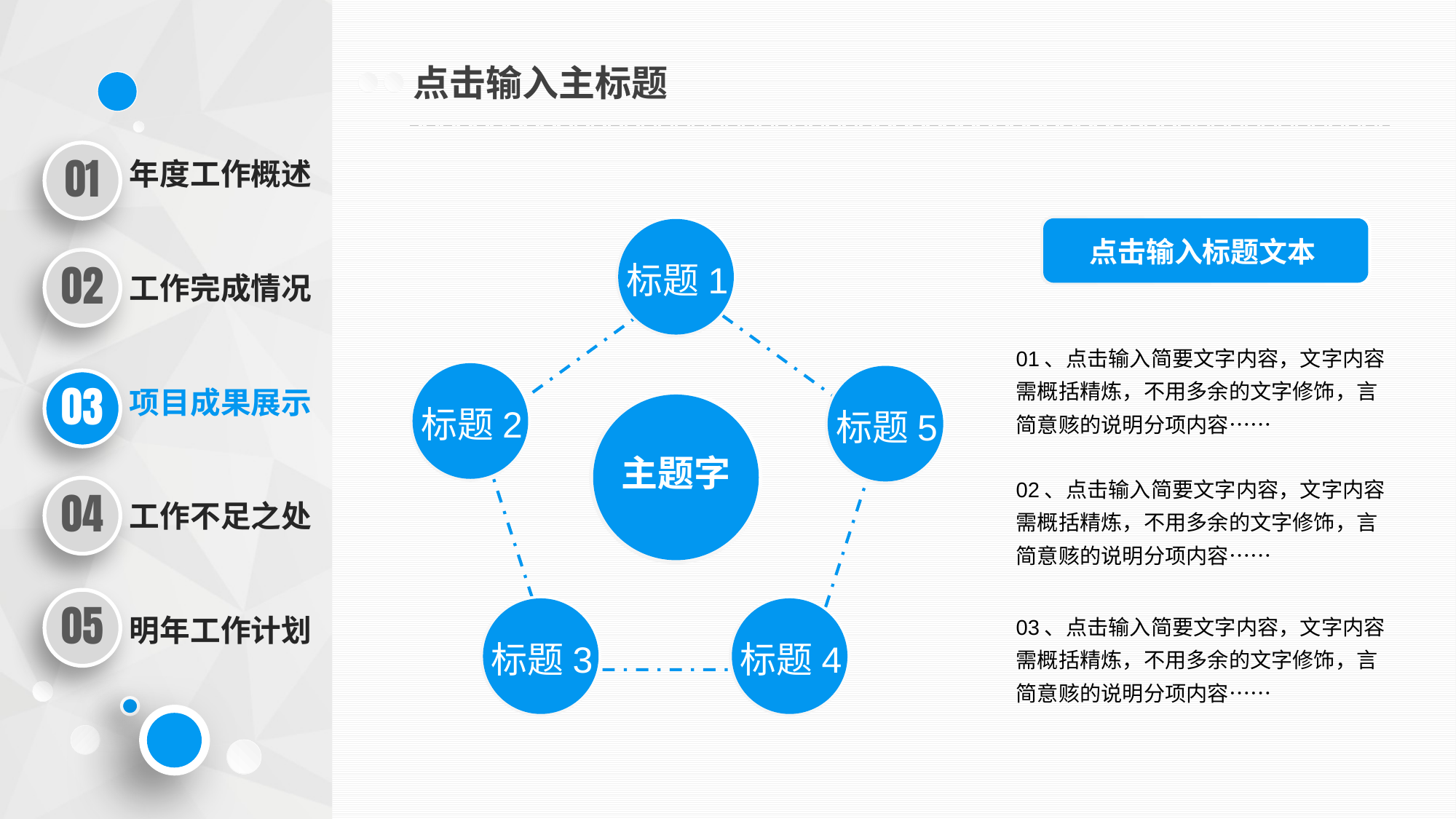

点击输入主标题

点击输入标题文本

标题1
20%

01、点击输入简要文字内容，文字内容需概括精炼，不用多余的文字修饰，言简意赅的说明分项内容……

标题2

标题5

主题字
02、点击输入简要文字内容，文字内容需概括精炼，不用多余的文字修饰，言简意赅的说明分项内容……

标题3

标题4
03、点击输入简要文字内容，文字内容需概括精炼，不用多余的文字修饰，言简意赅的说明分项内容……